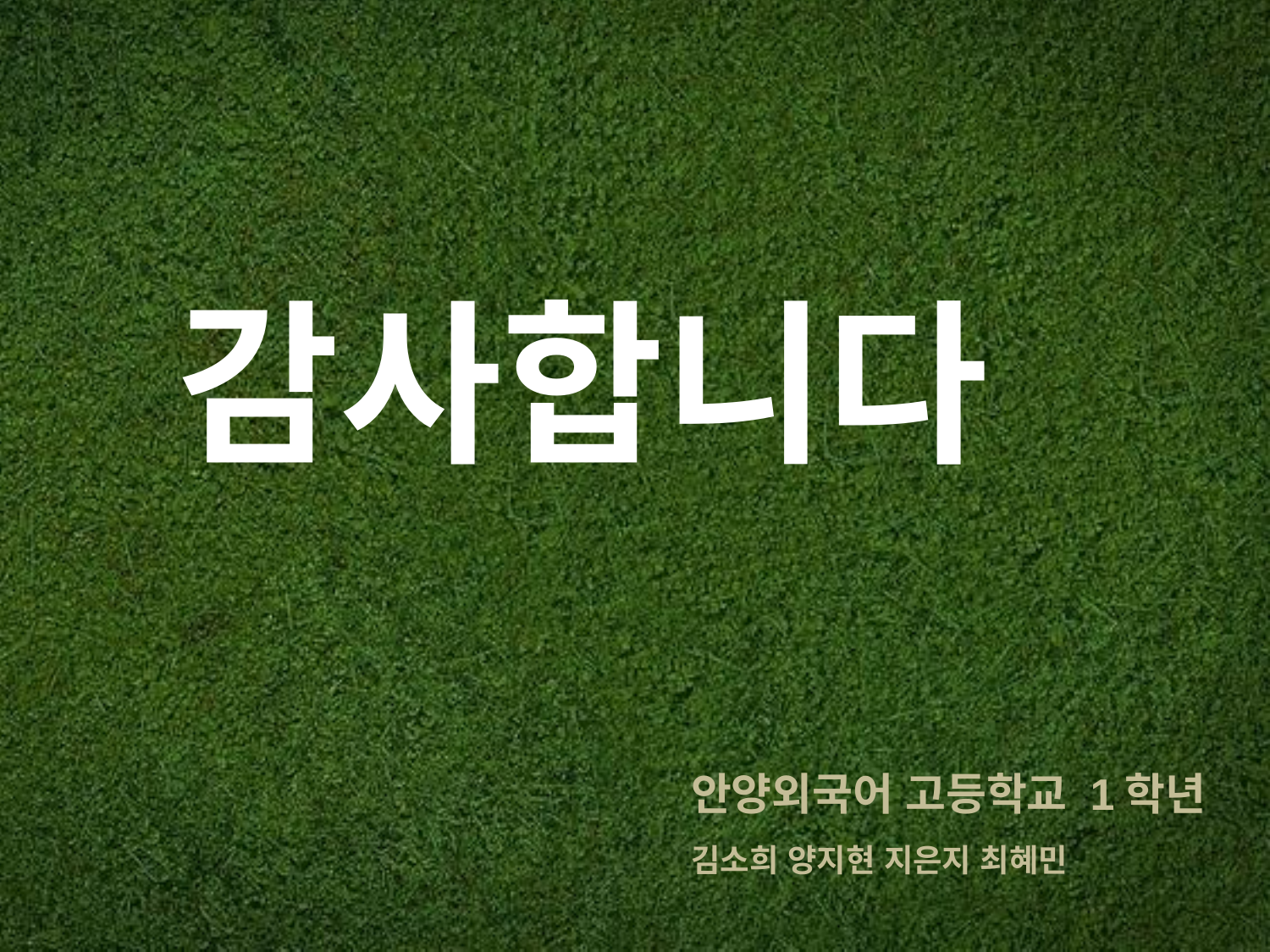

감사합니다
안양외국어 고등학교 1학년

김소희 양지현 지은지 최혜민